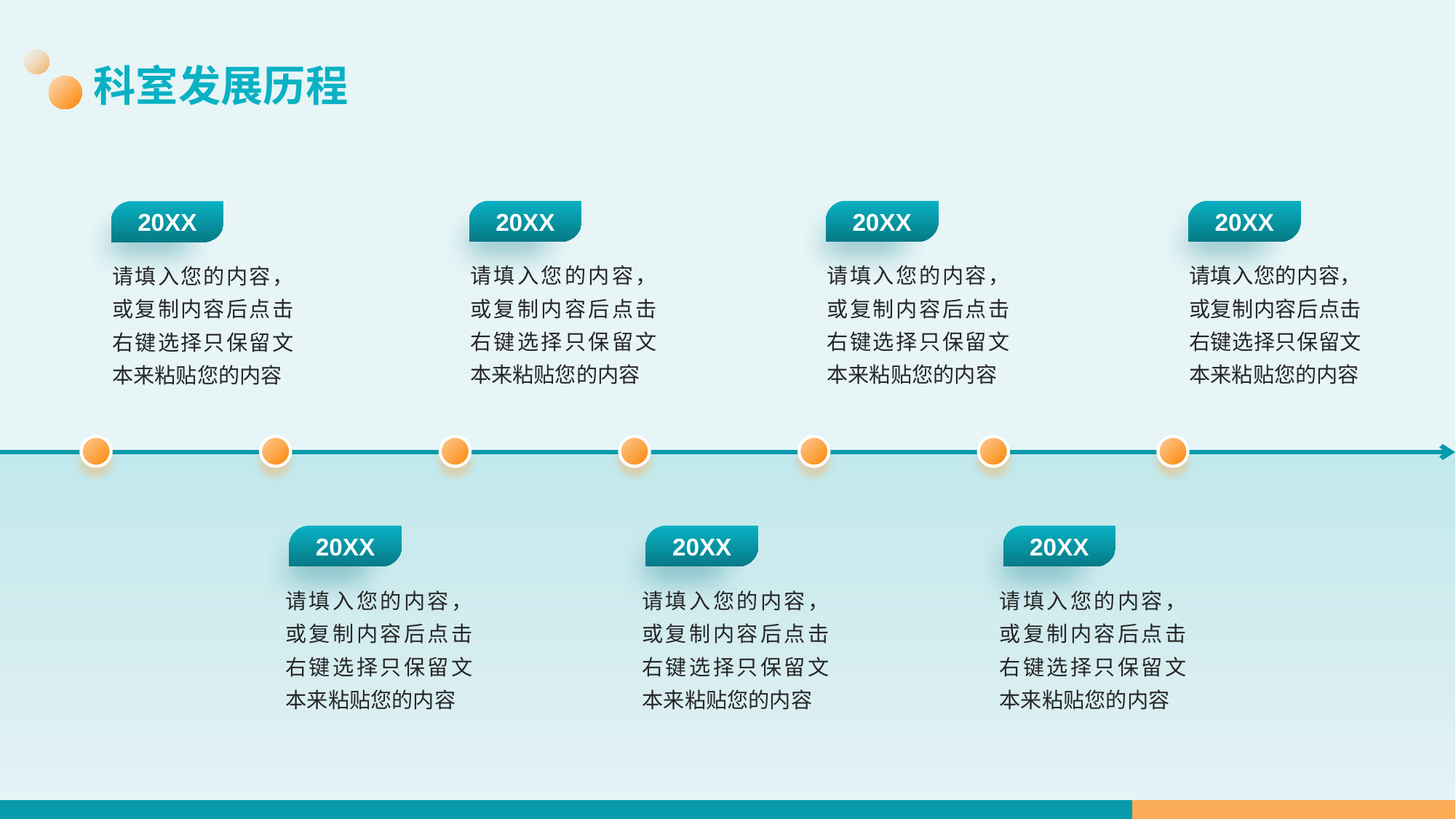

科室发展历程

20XX
20XX
20XX
20XX
请填入您的内容，或复制内容后点击右键选择只保留文本来粘贴您的内容
请填入您的内容，或复制内容后点击右键选择只保留文本来粘贴您的内容
请填入您的内容，或复制内容后点击右键选择只保留文本来粘贴您的内容
请填入您的内容，或复制内容后点击右键选择只保留文本来粘贴您的内容

20XX
20XX
20XX
请填入您的内容，或复制内容后点击右键选择只保留文本来粘贴您的内容
请填入您的内容，或复制内容后点击右键选择只保留文本来粘贴您的内容
请填入您的内容，或复制内容后点击右键选择只保留文本来粘贴您的内容